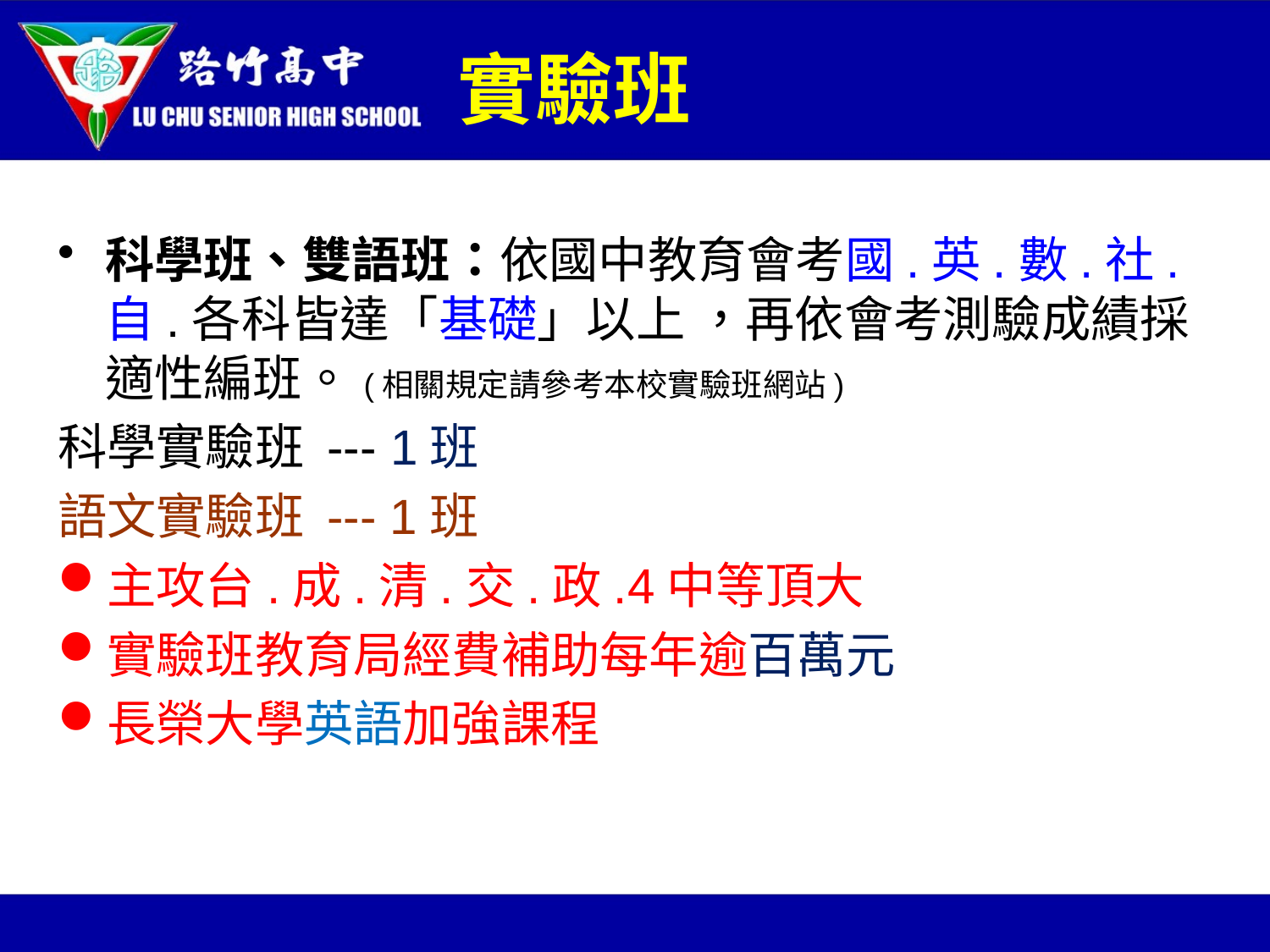

# 實驗班
科學班、雙語班：依國中教育會考國.英.數.社.自.各科皆達「基礎」以上 ，再依會考測驗成績採適性編班。(相關規定請參考本校實驗班網站)
科學實驗班 --- 1班
語文實驗班 --- 1班
主攻台.成.清.交.政.4中等頂大
實驗班教育局經費補助每年逾百萬元
長榮大學英語加強課程